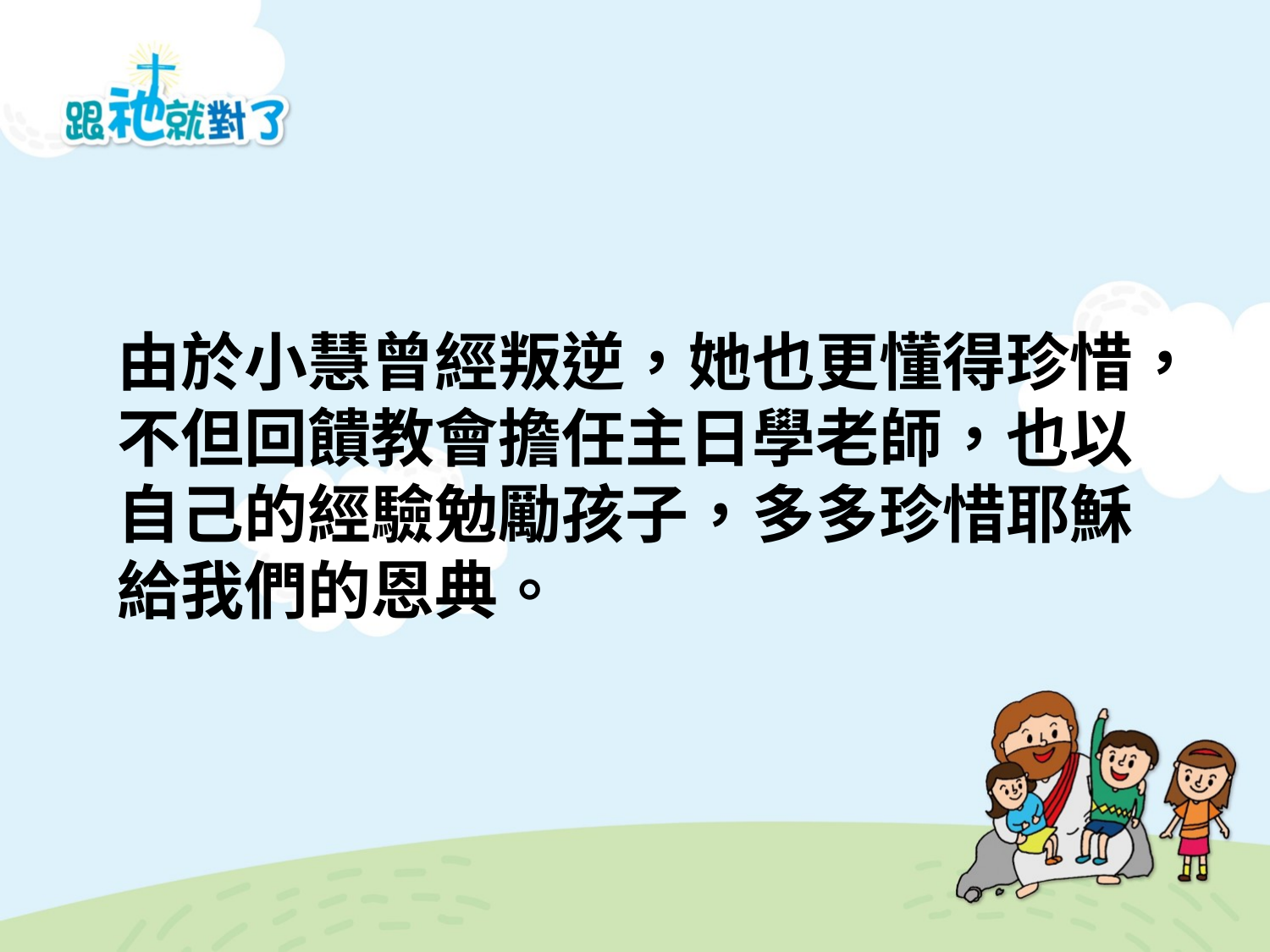

由於小慧曾經叛逆，她也更懂得珍惜，不但回饋教會擔任主日學老師，也以自己的經驗勉勵孩子，多多珍惜耶穌給我們的恩典。